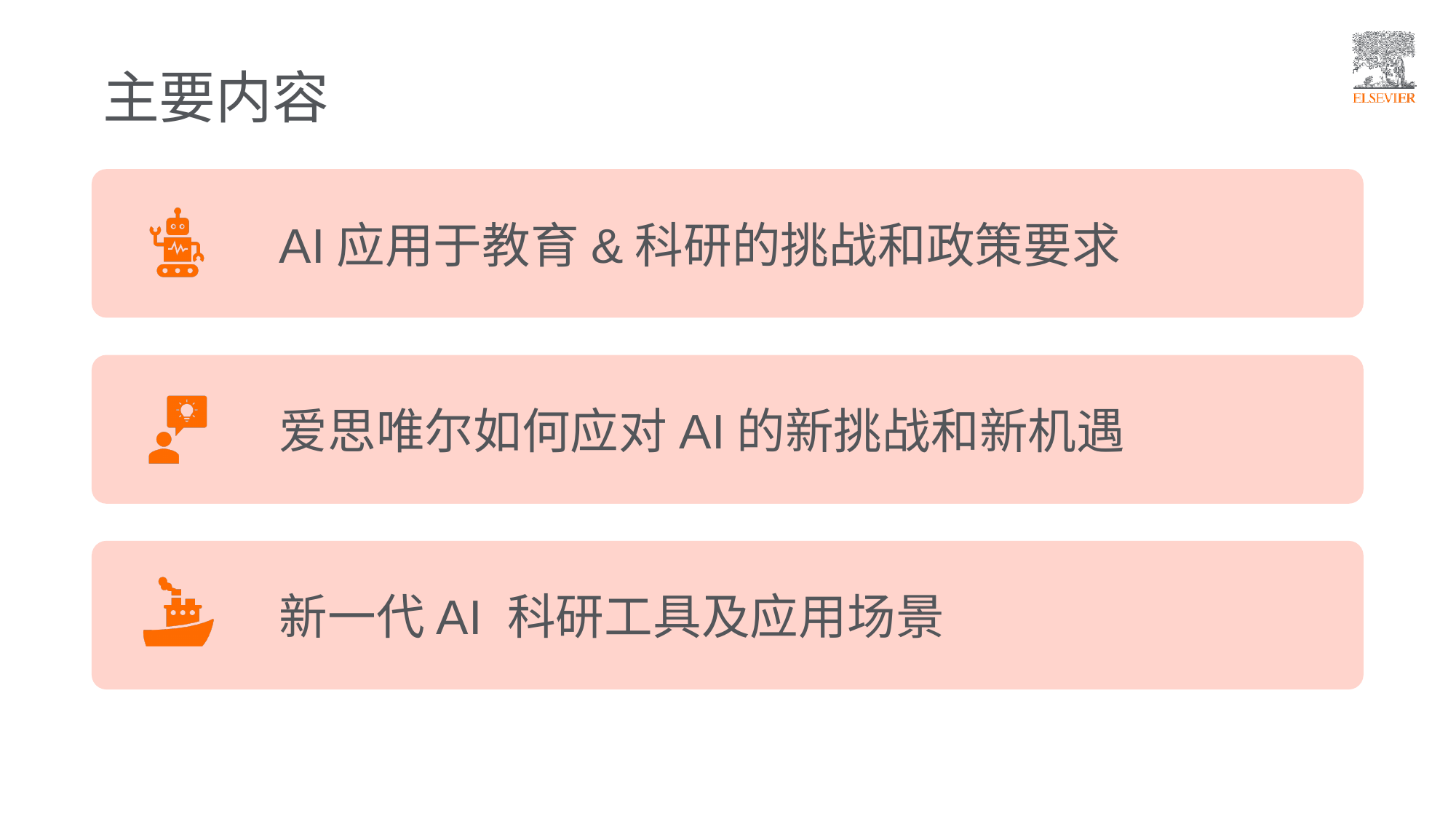

# 主要内容
AI应用于教育&科研的挑战和政策要求
爱思唯尔如何应对AI的新挑战和新机遇
新一代AI 科研工具及应用场景